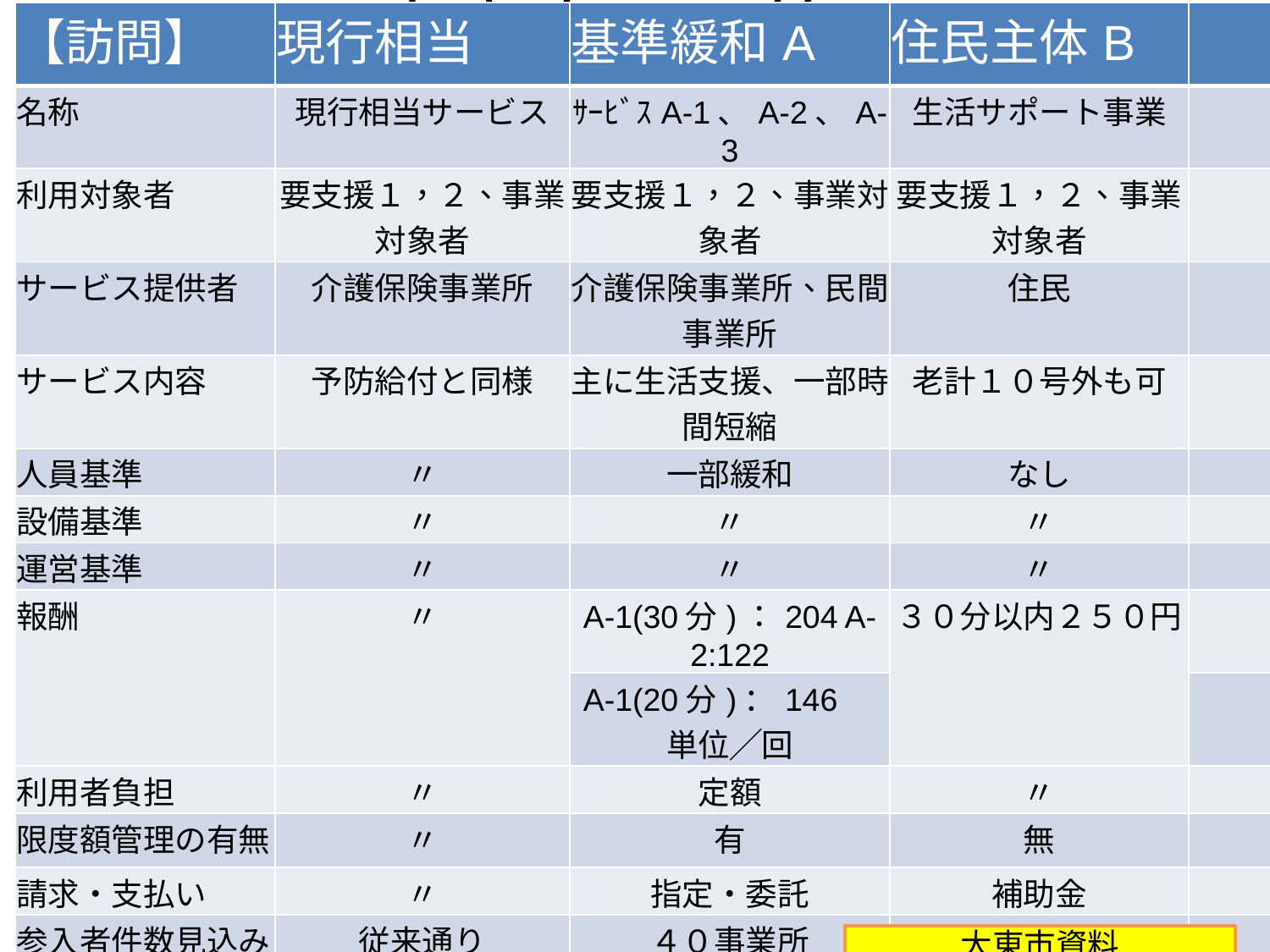

# 大東市の回答
| 【訪問】 | 現行相当 | 基準緩和A | 住民主体B |  |
| --- | --- | --- | --- | --- |
| 名称 | 現行相当サービス | ｻｰﾋﾞｽA‐1、A‐2、A‐3 | 生活サポート事業 |  |
| 利用対象者 | 要支援１，２、事業対象者 | 要支援１，２、事業対象者 | 要支援１，２、事業対象者 |  |
| サービス提供者 | 介護保険事業所 | 介護保険事業所、民間事業所 | 住民 |  |
| サービス内容 | 予防給付と同様 | 主に生活支援、一部時間短縮 | 老計１０号外も可 |  |
| 人員基準 | 〃 | 一部緩和 | なし |  |
| 設備基準 | 〃 | 〃 | 〃 |  |
| 運営基準 | 〃 | 〃 | 〃 |  |
| 報酬 | 〃 | A-1(30分)：204 A-2:122 | ３０分以内２５０円 |  |
|  |  | A-1(20分)：146　単位╱回 |  |  |
| 利用者負担 | 〃 | 定額 | 〃 |  |
| 限度額管理の有無 | 〃 | 有 | 無 |  |
| 請求・支払い | 〃 | 指定・委託 | 補助金 |  |
| 参入者件数見込み | 従来通り | ４０事業所 | １団体 |  |
| 利用者数見込み | 全体の２０％程度 | 全体の６０％程度 | 全体の２０％程度 |  |
大東市資料